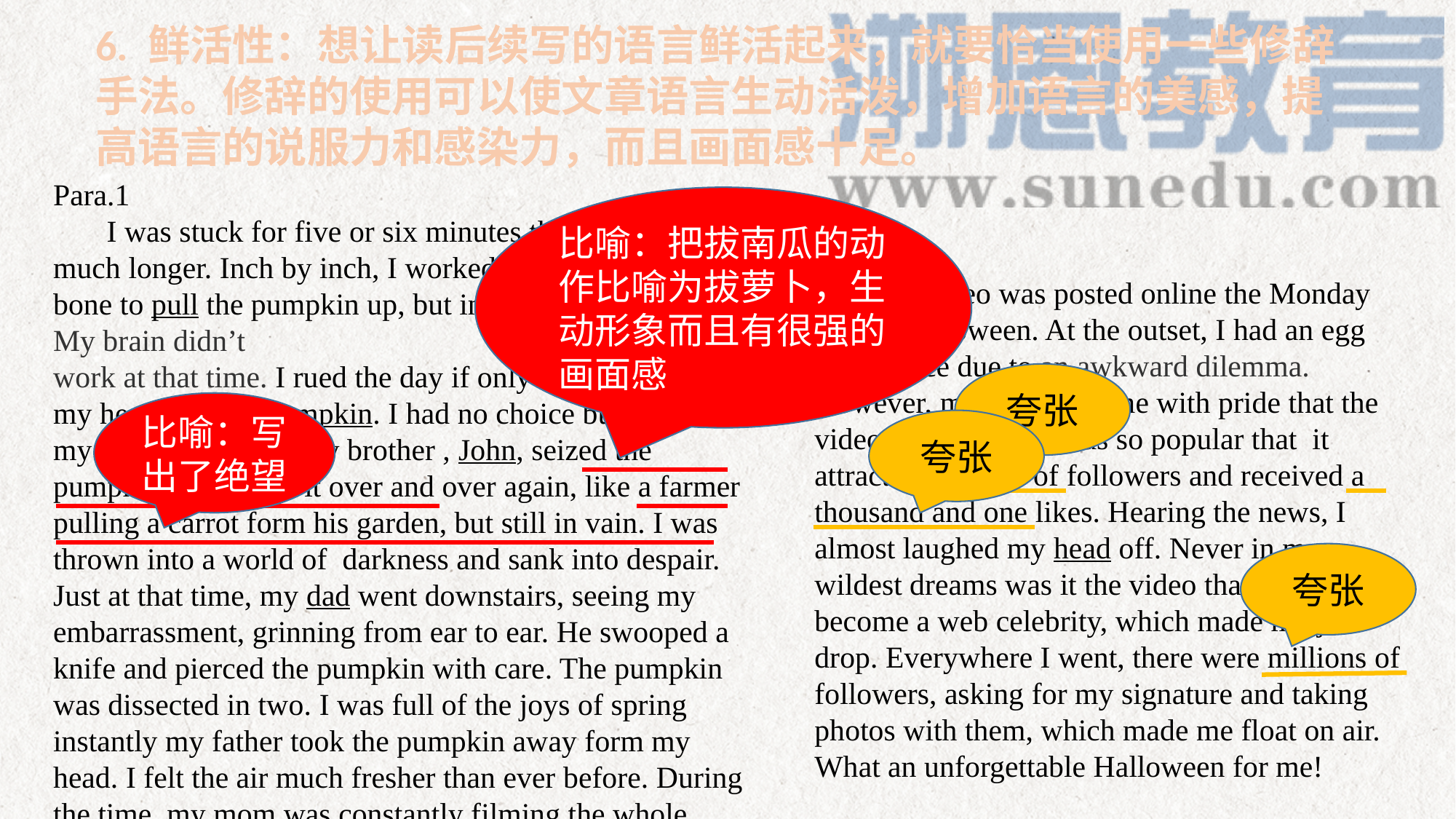

6. 鲜活性：想让读后续写的语言鲜活起来，就要恰当使用一些修辞手法。修辞的使用可以使文章语言生动活泼，增加语言的美感，提高语言的说服力和感染力，而且画面感十足。
Para.1
       I was stuck for five or six minutes though it felt much longer. Inch by inch, I worked my fingers to the bone to pull the pumpkin up, but in vain. My brain didn’t
work at that time. I rued the day if only I hadn’t forced my head into the pumpkin. I had no choice but to turn to my family for help. My brother , John, seized the pumpkin and pulled it over and over again, like a farmer pulling a carrot form his garden, but still in vain. I was thrown into a world of  darkness and sank into despair. Just at that time, my dad went downstairs, seeing my embarrassment, grinning from ear to ear. He swooped a knife and pierced the pumpkin with care. The pumpkin was dissected in two. I was full of the joys of spring instantly my father took the pumpkin away form my head. I felt the air much fresher than ever before. During the time, my mom was constantly filming the whole moment.
Para.2
      That video was posted online the Monday before Halloween. At the outset, I had an egg on my face due to an awkward dilemma.  However, my mom told me with pride that the video filmed by her was so popular that  it attracted millions of followers and received a thousand and one likes. Hearing the news, I almost laughed my head off. Never in my wildest dreams was it the video that made me become a web celebrity, which made my jaw drop. Everywhere I went, there were millions of followers, asking for my signature and taking photos with them, which made me float on air. What an unforgettable Halloween for me!
比喻：把拔南瓜的动作比喻为拔萝卜，生动形象而且有很强的画面感
夸张
比喻：写出了绝望
夸张
夸张